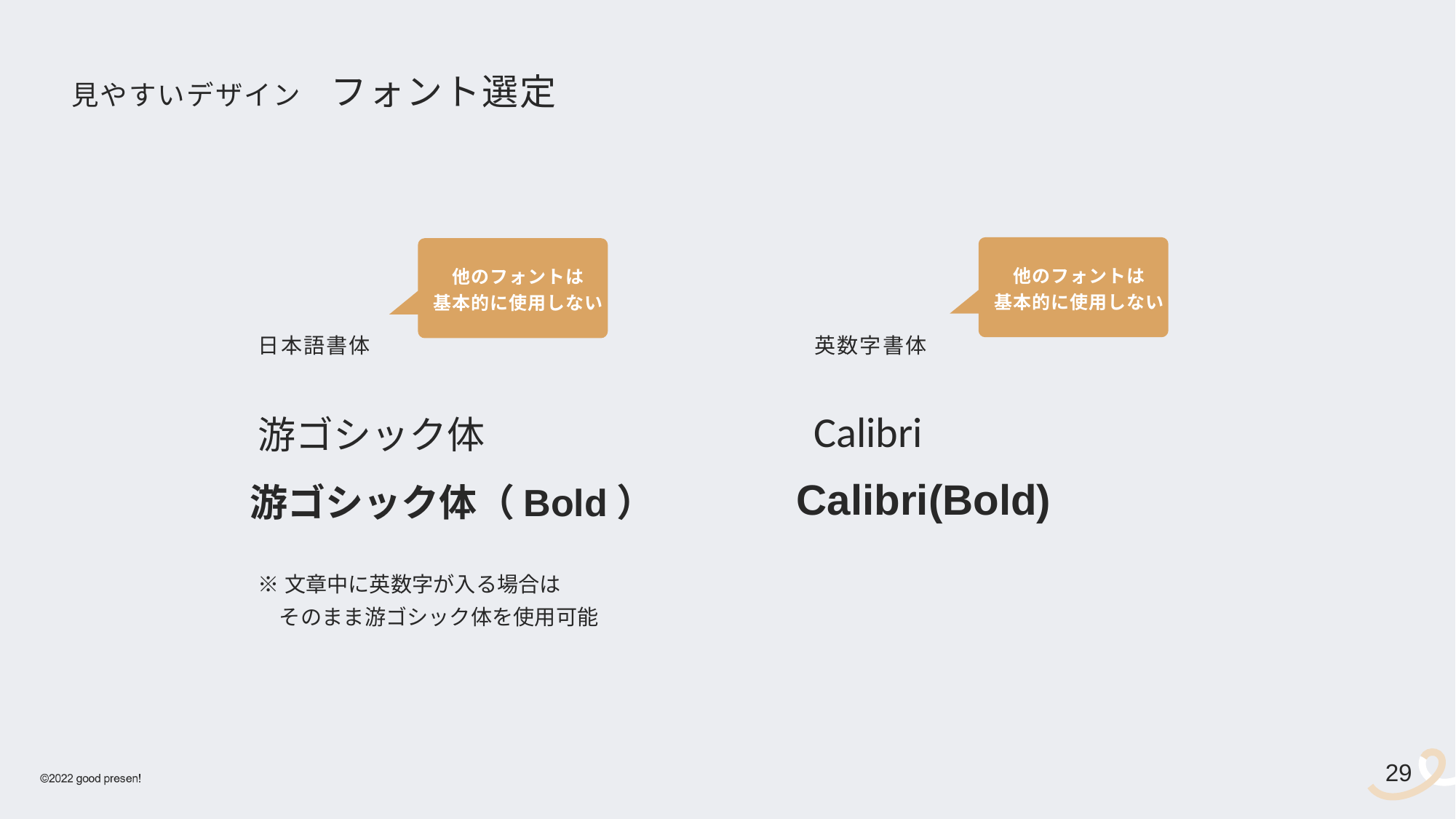

# 見やすいデザイン　フォント選定

他のフォントは
基本的に使用しない

他のフォントは
基本的に使用しない
日本語書体
英数字書体
Calibri
游ゴシック体
Calibri(Bold)
游ゴシック体（Bold）
※文章中に英数字が入る場合は
　そのまま游ゴシック体を使用可能